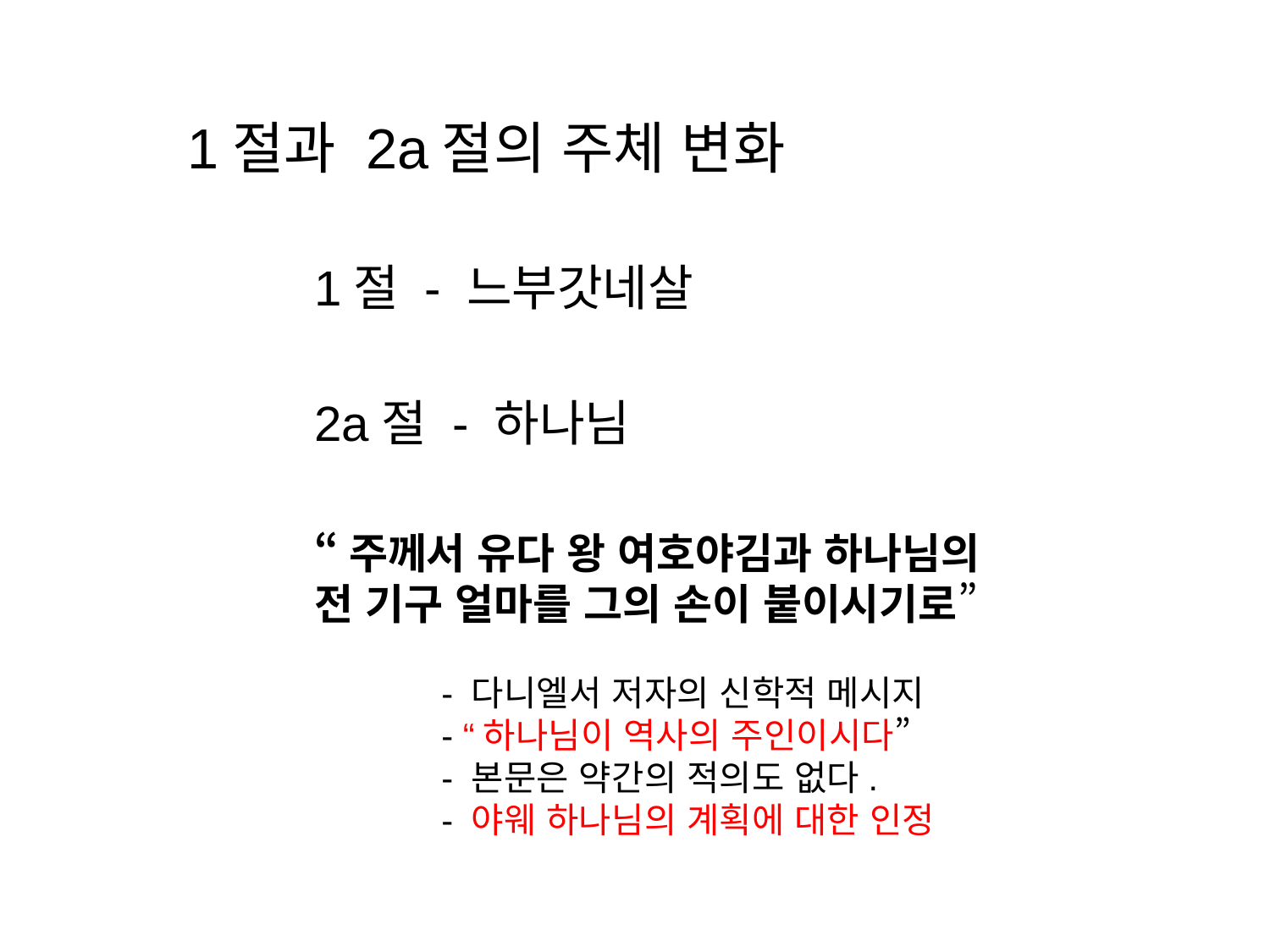

1절과 2a절의 주체 변화

	1절 - 느부갓네살

	2a절 - 하나님

	“주께서 유다 왕 여호야김과 하나님의 	전 기구 얼마를 그의 손이 붙이시기로”

		- 다니엘서 저자의 신학적 메시지
		- “하나님이 역사의 주인이시다”
		- 본문은 약간의 적의도 없다.
		- 야웨 하나님의 계획에 대한 인정